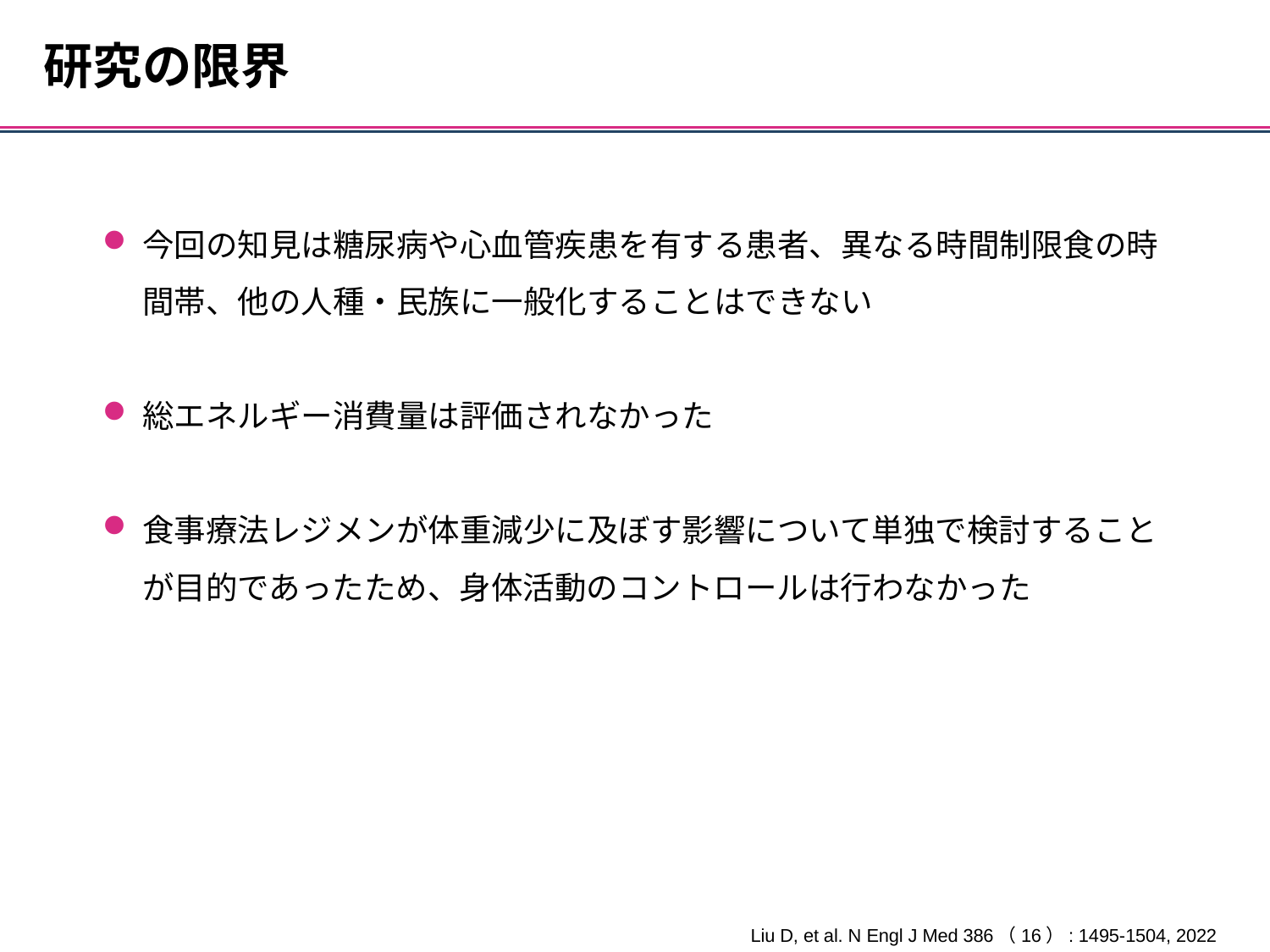

研究の限界
今回の知見は糖尿病や心血管疾患を有する患者、異なる時間制限食の時間帯、他の人種・民族に一般化することはできない

総エネルギー消費量は評価されなかった

食事療法レジメンが体重減少に及ぼす影響について単独で検討することが目的であったため、身体活動のコントロールは行わなかった
Liu D, et al. N Engl J Med 386（16）: 1495-1504, 2022